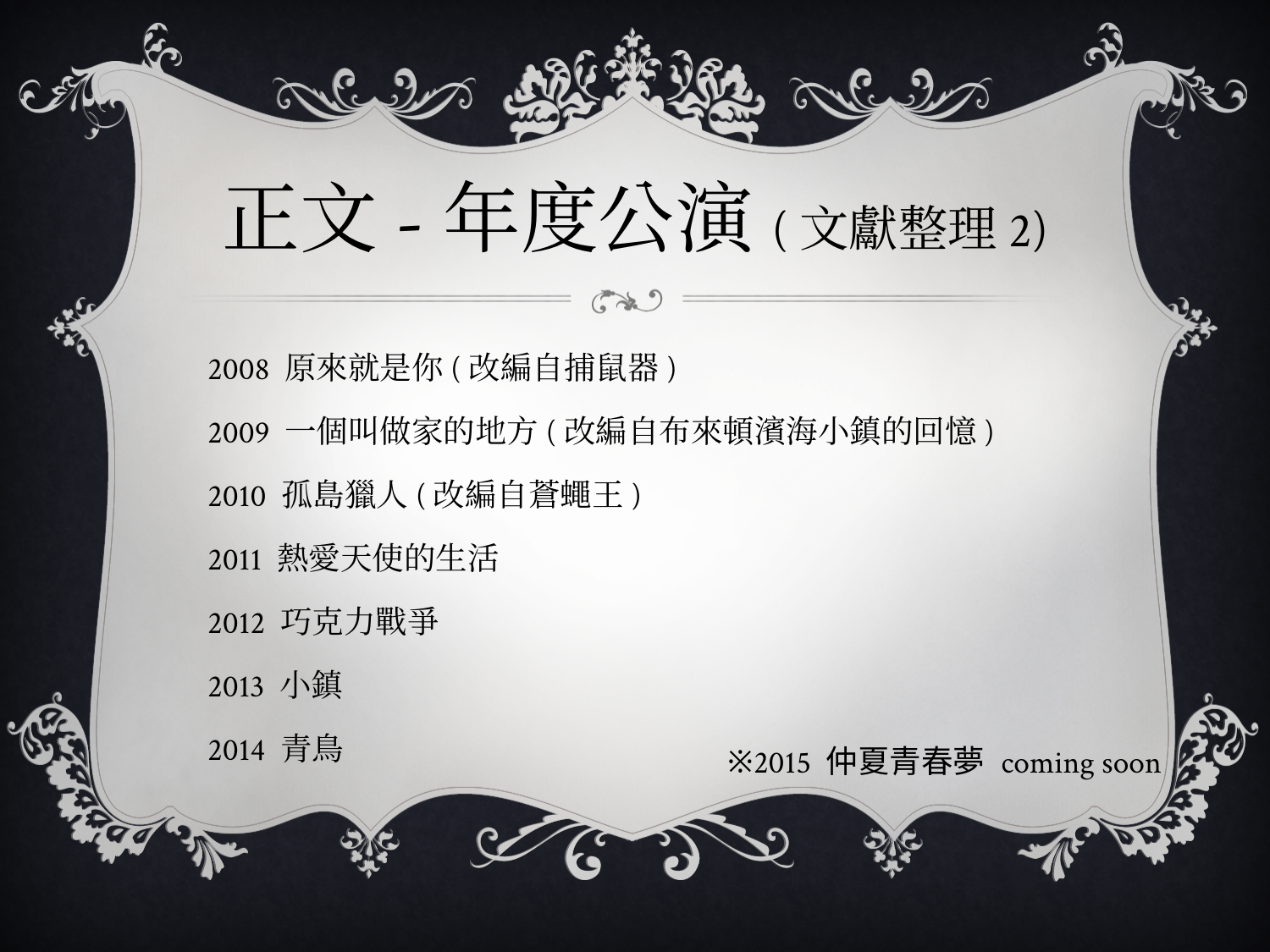

# 正文-年度公演(文獻整理2)
2008 原來就是你(改編自捕鼠器)
2009 一個叫做家的地方(改編自布來頓濱海小鎮的回憶)
2010 孤島獵人(改編自蒼蠅王)
2011 熱愛天使的生活
2012 巧克力戰爭
2013 小鎮
2014 青鳥
※2015 仲夏青春夢 coming soon